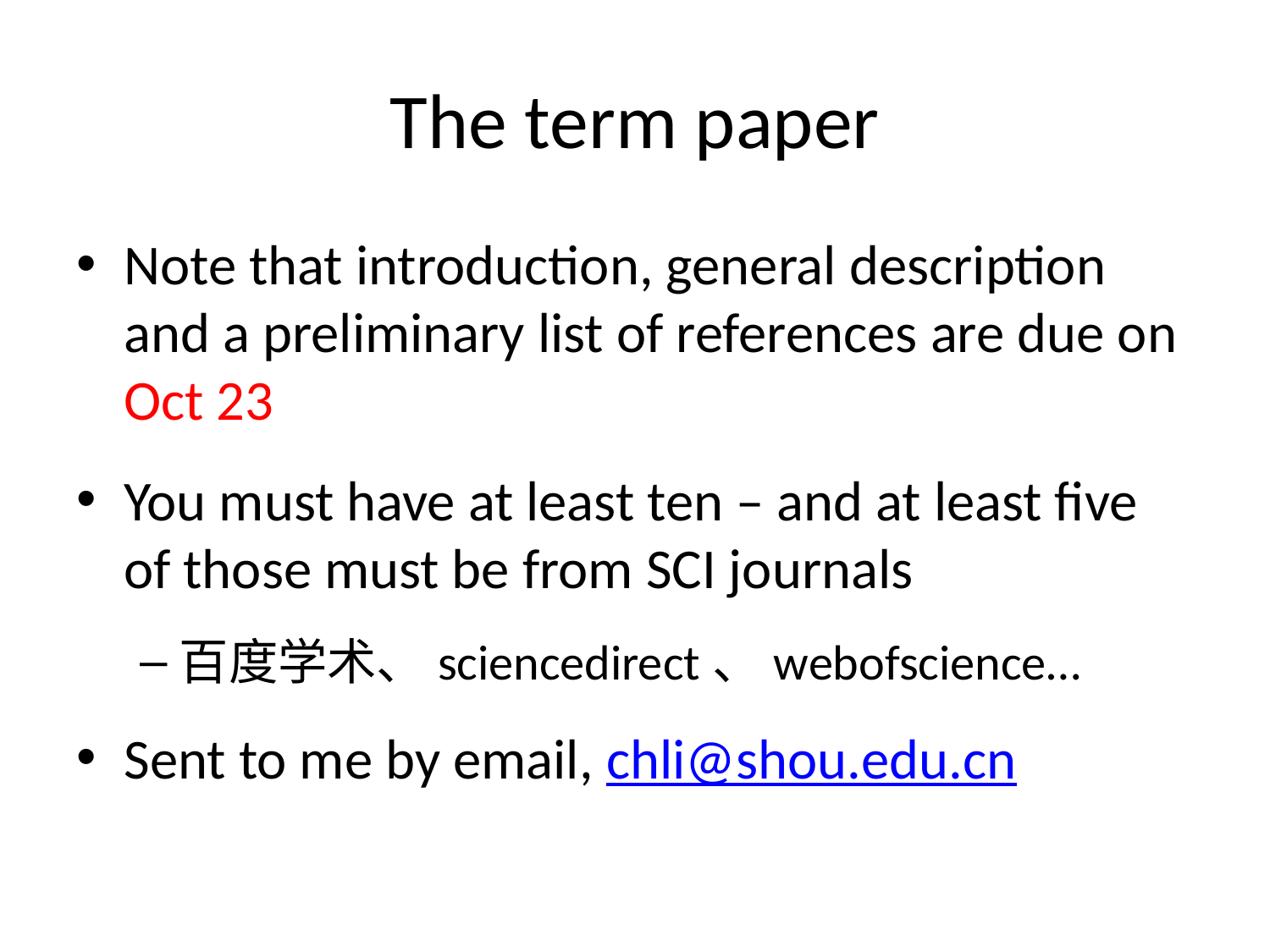

# The term paper
Note that introduction, general description and a preliminary list of references are due on Oct 23
You must have at least ten – and at least five of those must be from SCI journals
百度学术、sciencedirect、webofscience…
Sent to me by email, chli@shou.edu.cn